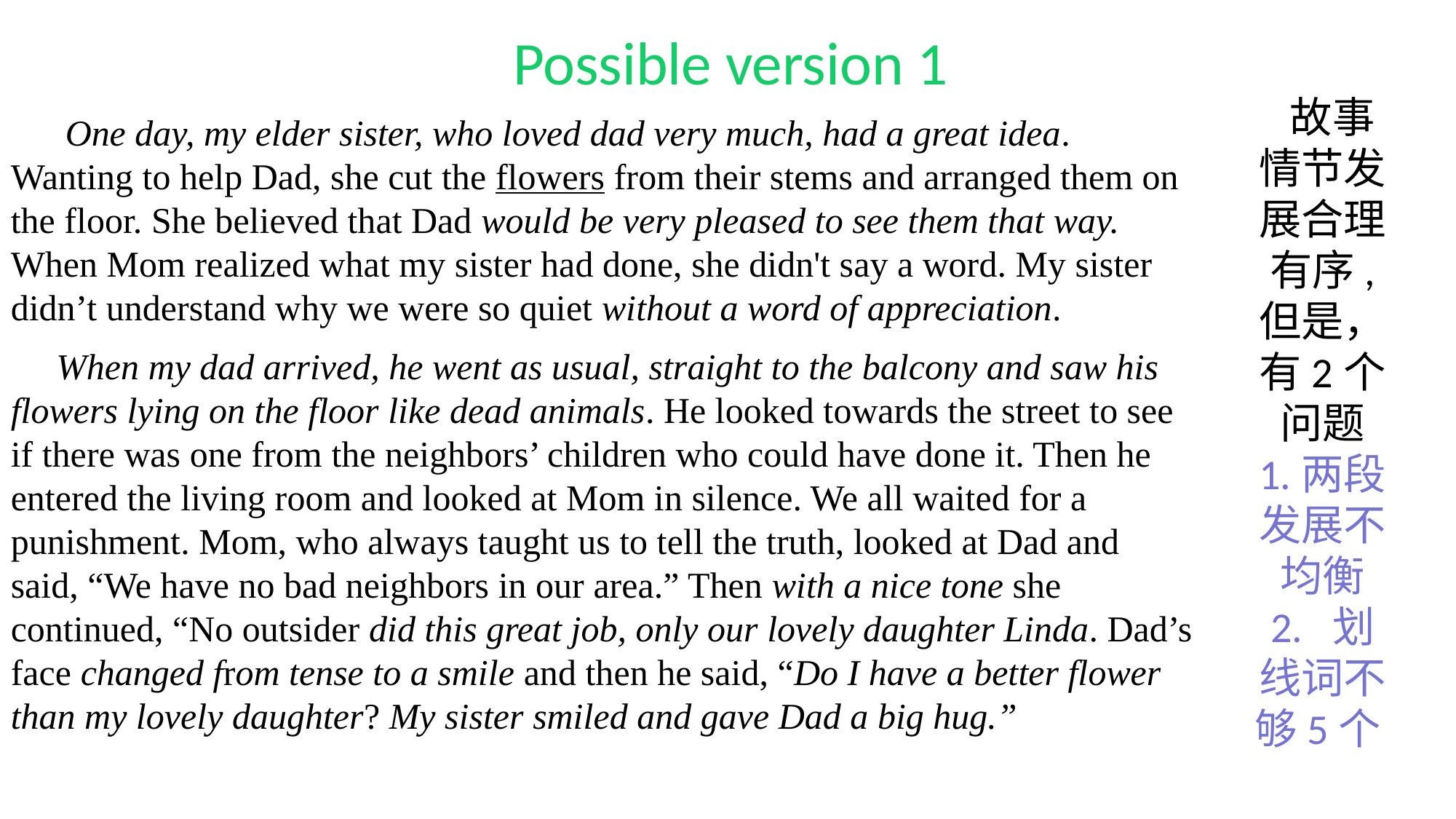

Possible version 1
 故事情节发展合理有序,
但是，
有2个问题
1.两段发展不均衡
2.  划线词不够5个
      One day, my elder sister, who loved dad very much, had a great idea. Wanting to help Dad, she cut the flowers from their stems and arranged them on the floor. She believed that Dad would be very pleased to see them that way. When Mom realized what my sister had done, she didn't say a word. My sister didn’t understand why we were so quiet without a word of appreciation.
     When my dad arrived, he went as usual, straight to the balcony and saw his flowers lying on the floor like dead animals. He looked towards the street to see if there was one from the neighbors’ children who could have done it. Then he entered the living room and looked at Mom in silence. We all waited for a punishment. Mom, who always taught us to tell the truth, looked at Dad and said, “We have no bad neighbors in our area.” Then with a nice tone she continued, “No outsider did this great job, only our lovely daughter Linda. Dad’s face changed from tense to a smile and then he said, “Do I have a better flower than my lovely daughter? My sister smiled and gave Dad a big hug.”